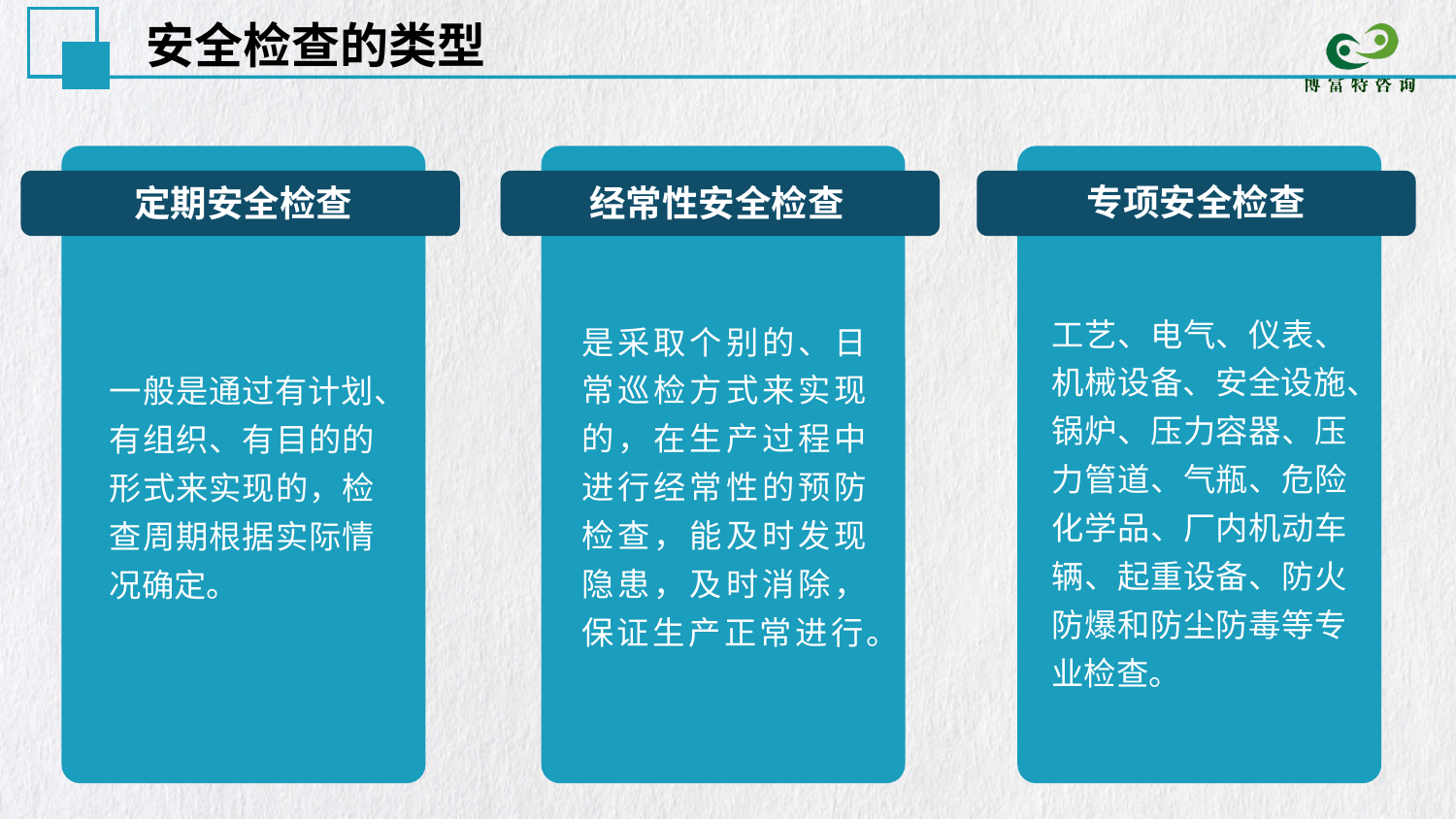

安全检查的类型

专项安全检查
定期安全检查
经常性安全检查
工艺、电气、仪表、机械设备、安全设施、锅炉、压力容器、压力管道、气瓶、危险化学品、厂内机动车辆、起重设备、防火防爆和防尘防毒等专业检查。
是采取个别的、日常巡检方式来实现的，在生产过程中进行经常性的预防检查，能及时发现隐患，及时消除，保证生产正常进行。
一般是通过有计划、有组织、有目的的形式来实现的，检查周期根据实际情况确定。